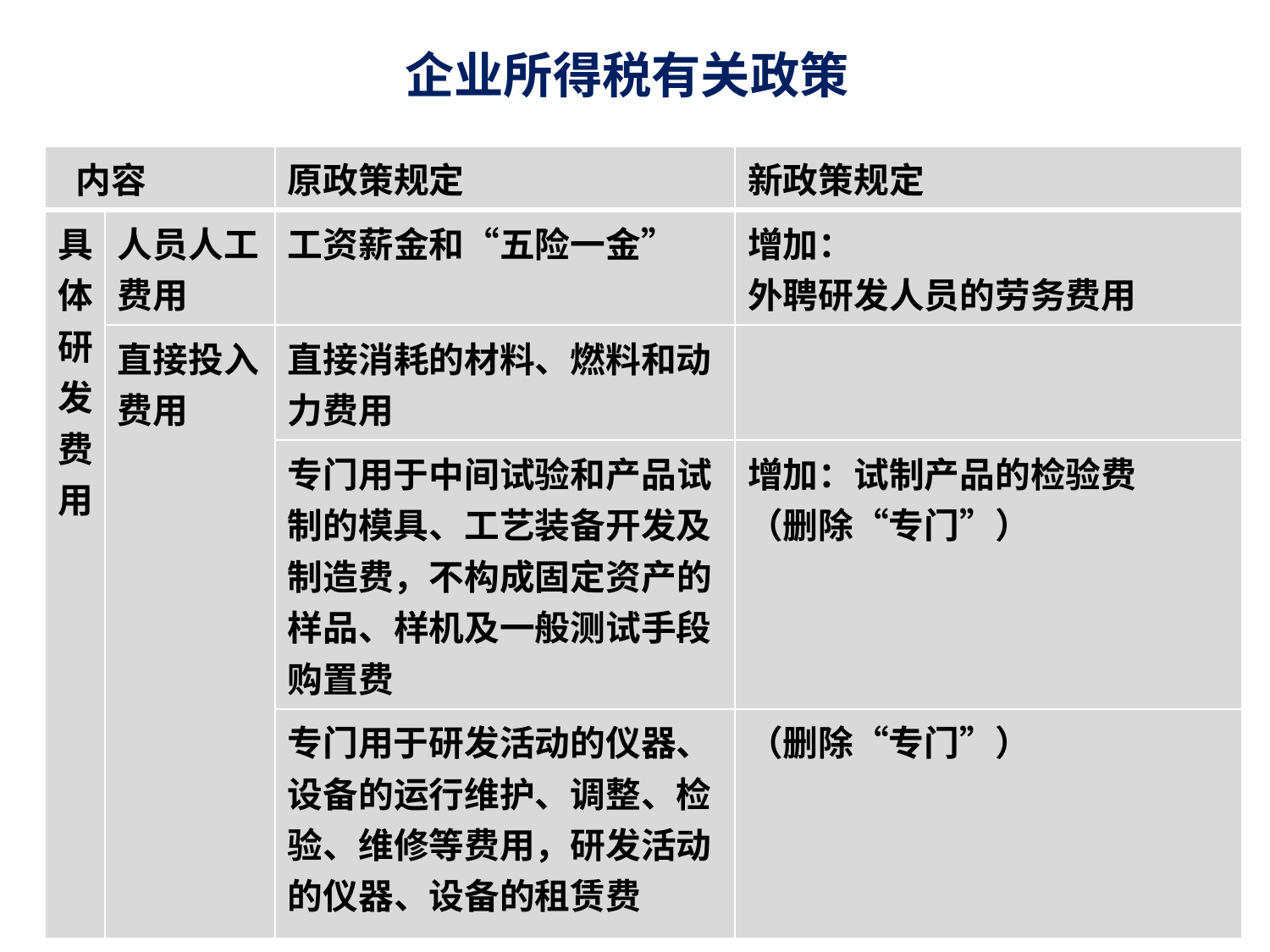

# 企业所得税有关政策
| 内容 |  | 原政策规定 | 新政策规定 |
| --- | --- | --- | --- |
| 具体研发费用 | 人员人工费用 | 工资薪金和“五险一金” | 增加： 外聘研发人员的劳务费用 |
|  | 直接投入费用 | 直接消耗的材料、燃料和动力费用 |  |
|  |  | 专门用于中间试验和产品试制的模具、工艺装备开发及制造费，不构成固定资产的样品、样机及一般测试手段购置费 | 增加：试制产品的检验费 （删除“专门”） |
|  |  | 专门用于研发活动的仪器、设备的运行维护、调整、检验、维修等费用，研发活动的仪器、设备的租赁费 | （删除“专门”） |